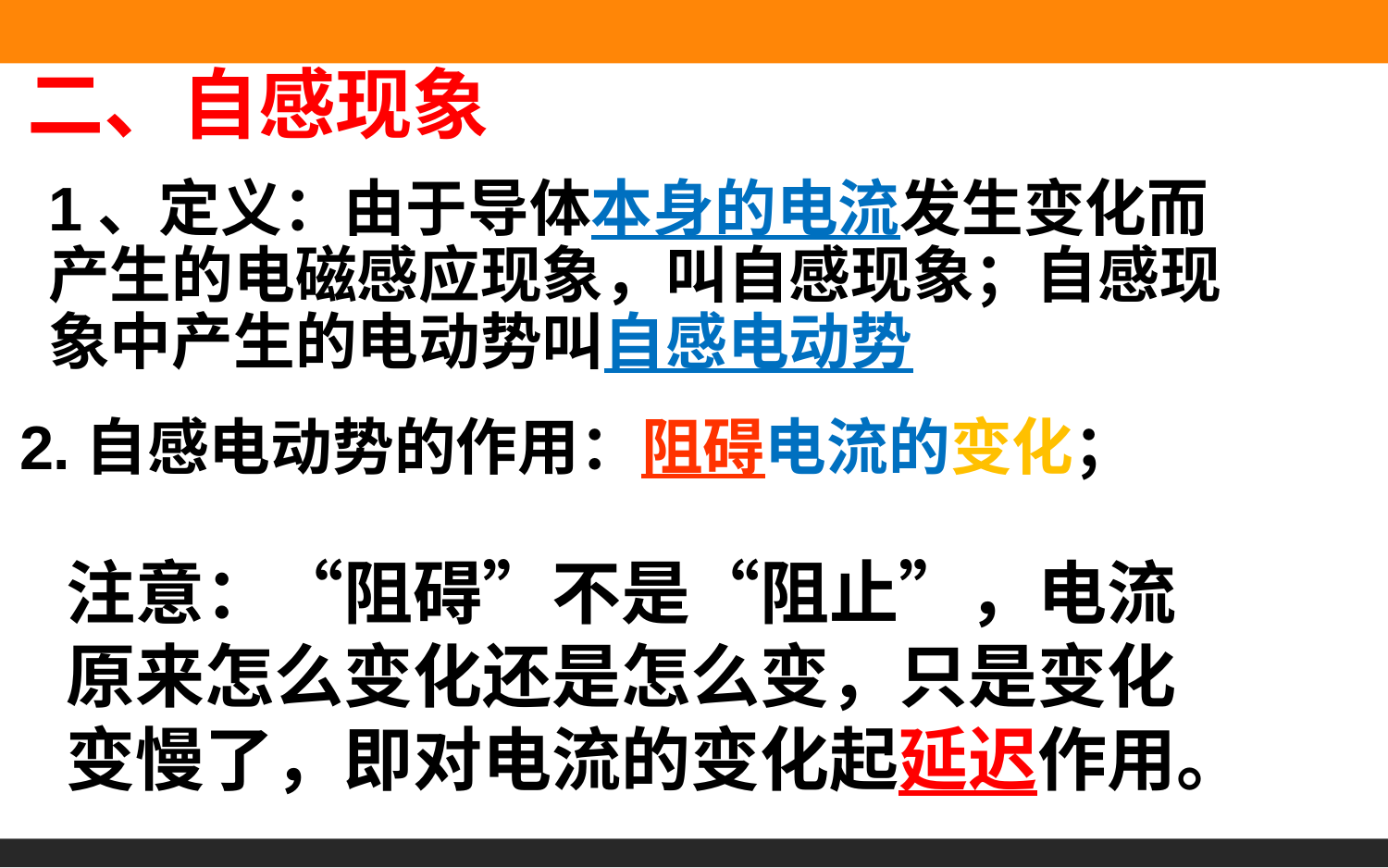

二、自感现象
1、定义：由于导体本身的电流发生变化而产生的电磁感应现象，叫自感现象；自感现象中产生的电动势叫自感电动势

2.自感电动势的作用：阻碍电流的变化；
注意：“阻碍”不是“阻止”，电流原来怎么变化还是怎么变，只是变化变慢了，即对电流的变化起延迟作用。